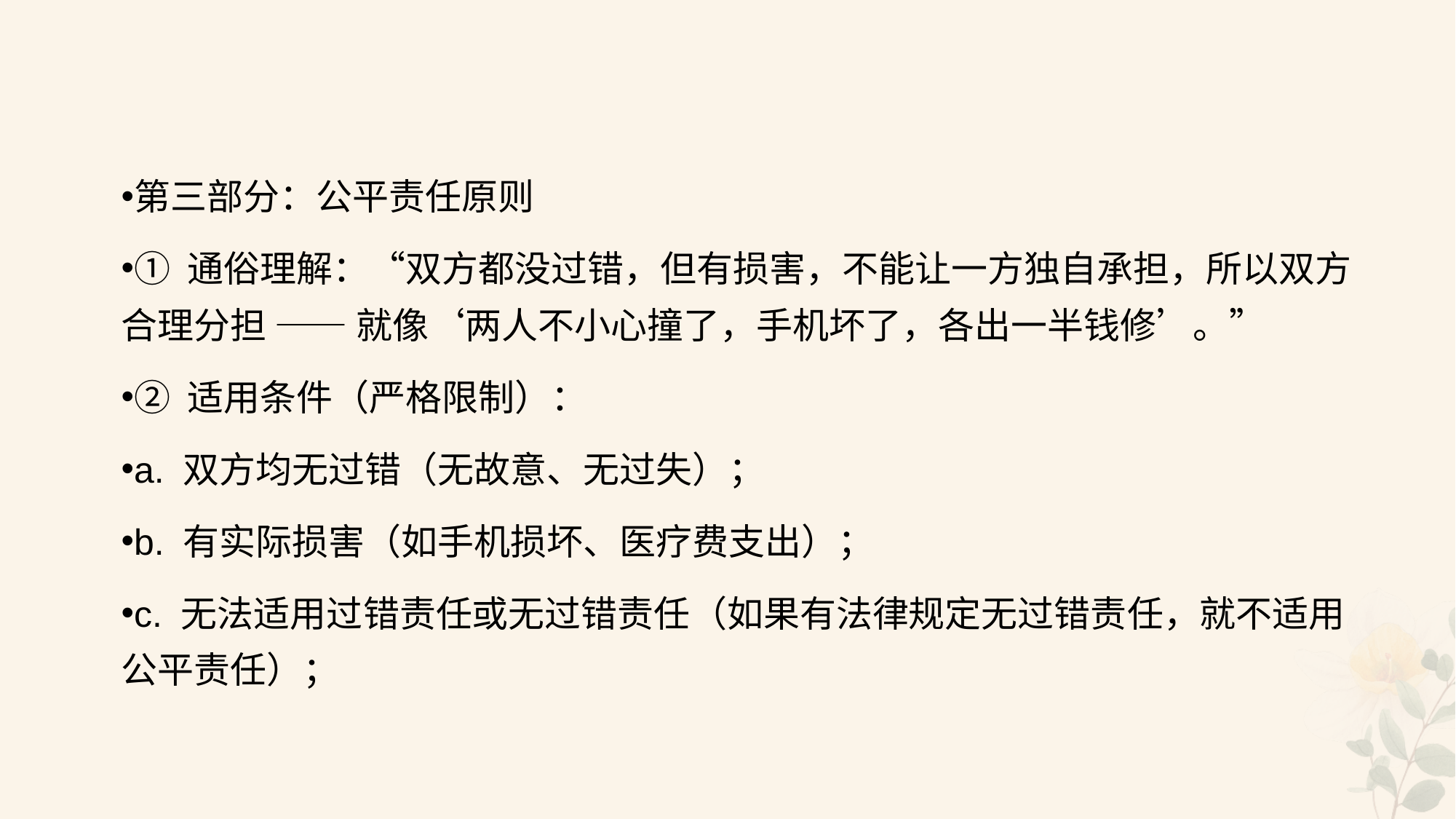

#
第三部分：公平责任原则
① 通俗理解：“双方都没过错，但有损害，不能让一方独自承担，所以双方合理分担 —— 就像‘两人不小心撞了，手机坏了，各出一半钱修’。”
② 适用条件（严格限制）：
a. 双方均无过错（无故意、无过失）；
b. 有实际损害（如手机损坏、医疗费支出）；
c. 无法适用过错责任或无过错责任（如果有法律规定无过错责任，就不适用公平责任）；